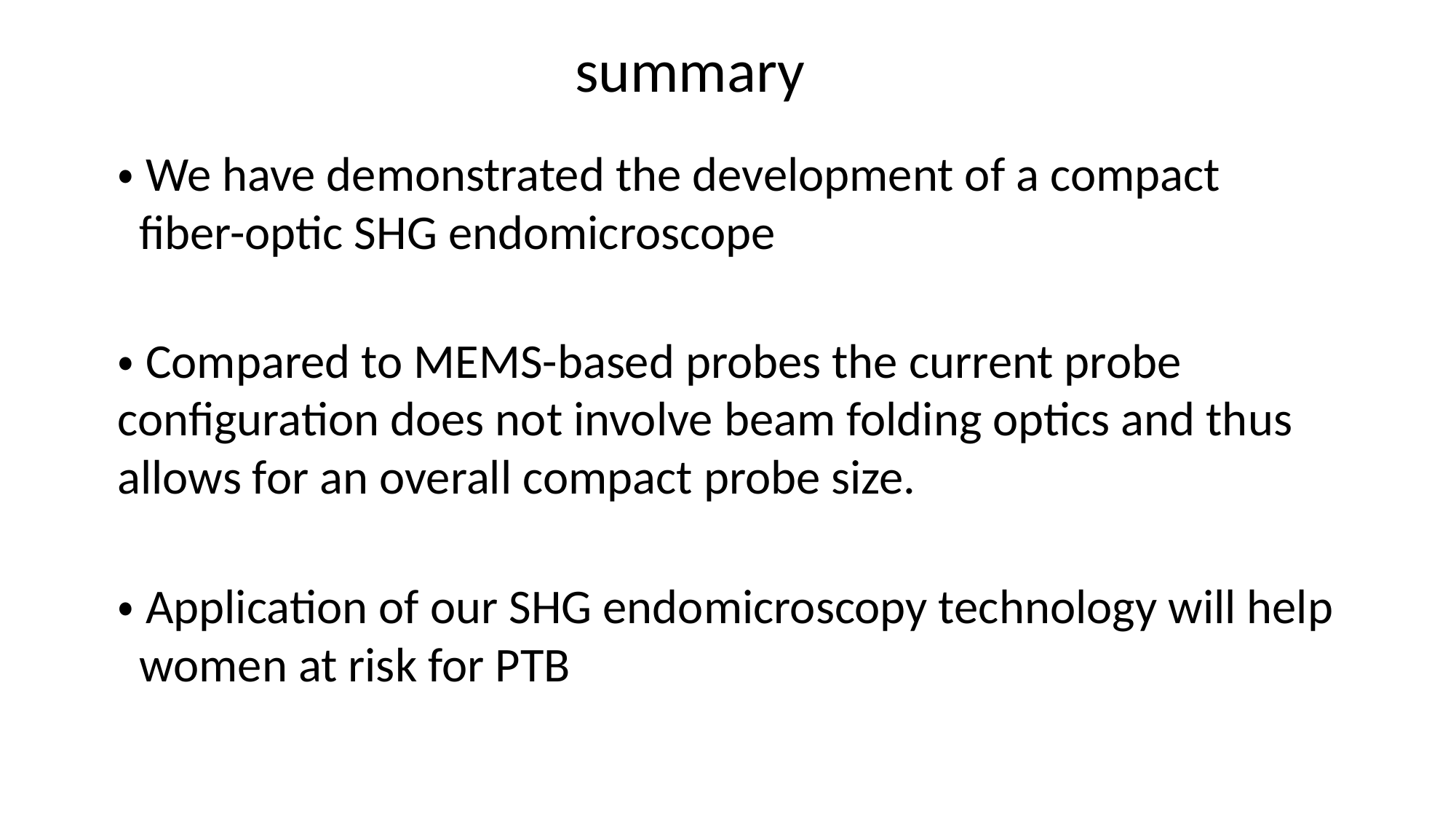

summary
・We have demonstrated the development of a compact
  fiber-optic SHG endomicroscope
・Compared to MEMS-based probes the current probe configuration does not involve beam folding optics and thus allows for an overall compact probe size.
・Application of our SHG endomicroscopy technology will help
  women at risk for PTB